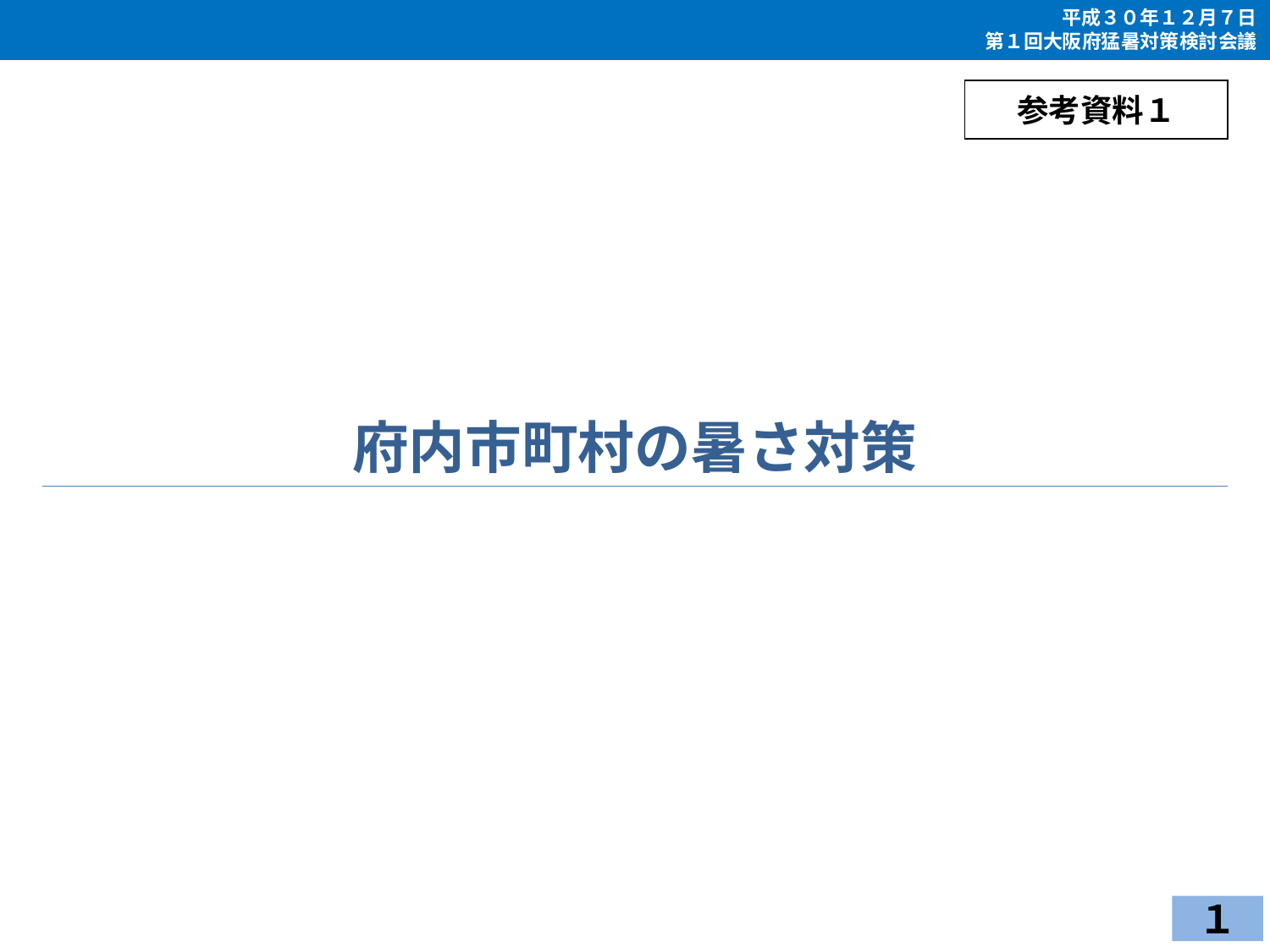

平成３０年１２月７日
第１回大阪府猛暑対策検討会議
参考資料１
# 府内市町村の暑さ対策
１